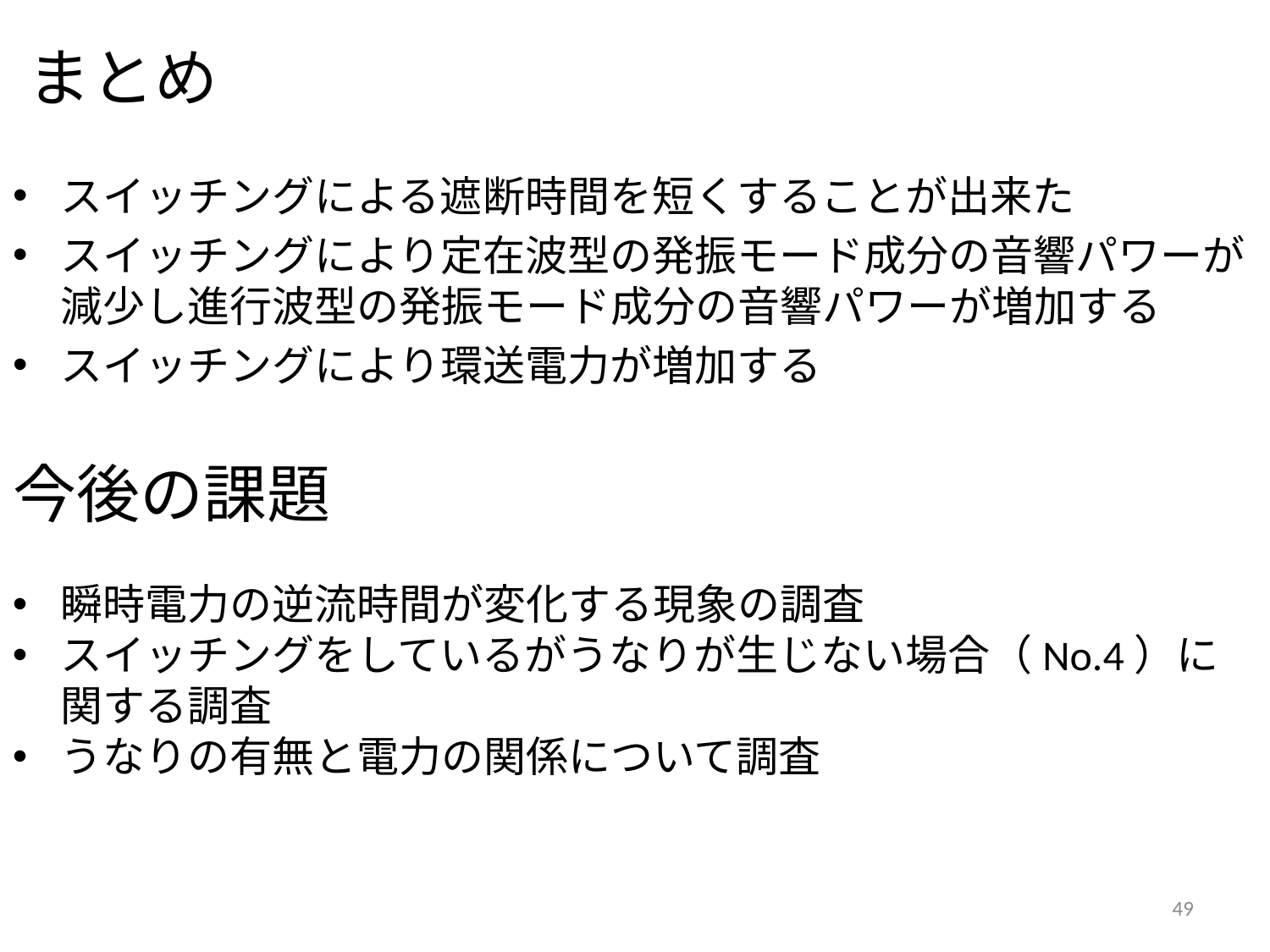

# まとめ
スイッチングによる遮断時間を短くすることが出来た
スイッチングにより定在波型の発振モード成分の音響パワーが減少し進行波型の発振モード成分の音響パワーが増加する
スイッチングにより環送電力が増加する
今後の課題
瞬時電力の逆流時間が変化する現象の調査
スイッチングをしているがうなりが生じない場合（No.4）に関する調査
うなりの有無と電力の関係について調査
49